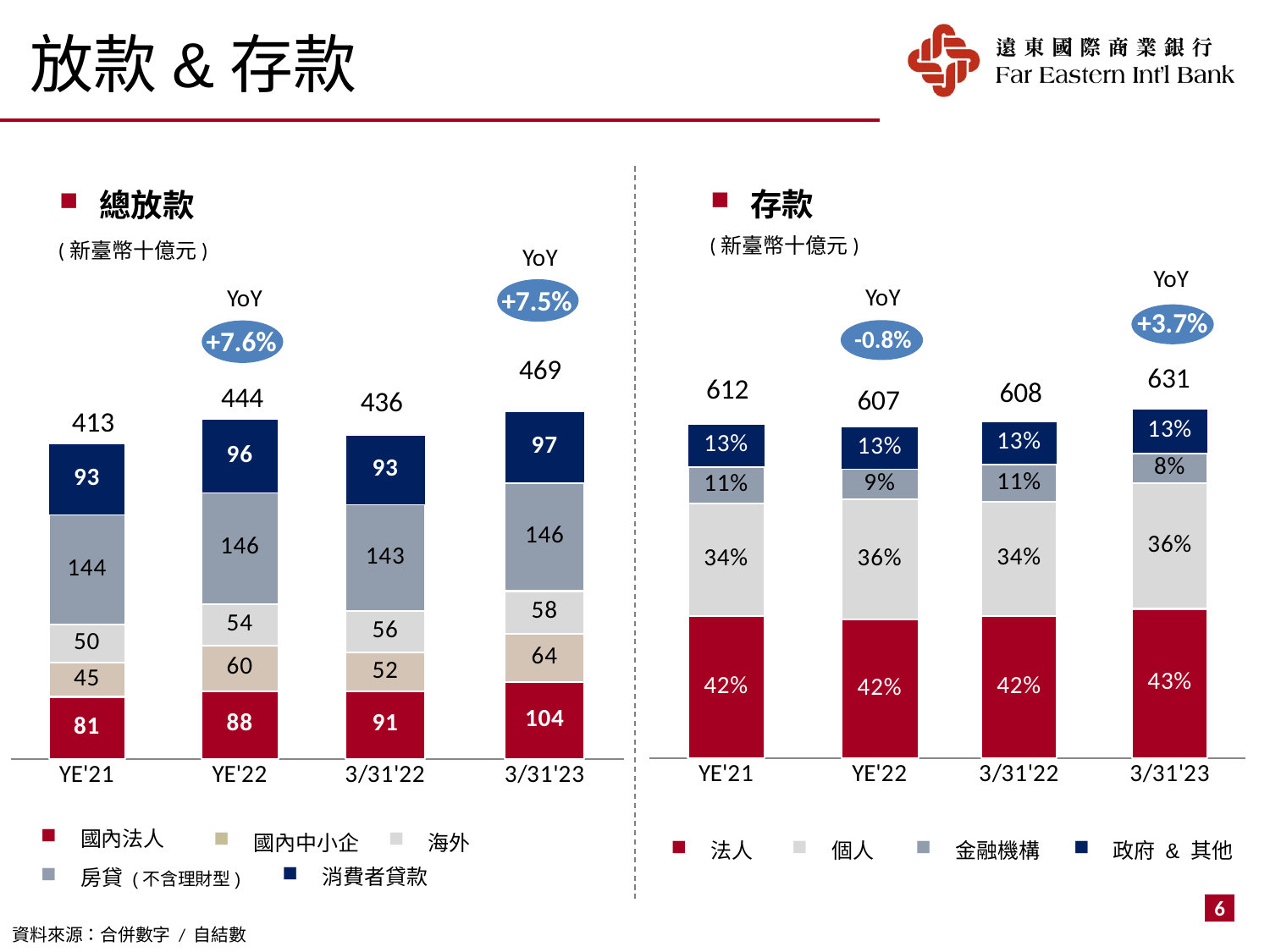

放款&存款
存款
總放款
(新臺幣十億元)
(新臺幣十億元)
YoY
YoY
YoY
YoY
+7.5%

+3.7%

-0.8%

+7.6%

469

### Chart

| Category |  |  |  |  |
|---|---|---|---|---|
| 3/31'22 | 256.143927072 | 206.846882203 | 67.817534737 | 77.55005998799994 |
| 3/31'23 | 269.515535339 | 226.903612697 | 53.978691375 | 80.69512558899999 |
631
612
608
444

### Chart

| Category |  |  |  |  |  |
|---|---|---|---|---|---|
| YE'21 | 81.227118 | 44.623 | 50.223 | 143.648 | 93.15058199999996 |
| YE'22 | 88.41205500000002 | 60.104 | 54.248 | 145.793 | 95.52526900000002 |
607

### Chart

| Category |  |  |  |  |
|---|---|---|---|---|
| YE'21 | 260.38718590999997 | 205.937592301 | 67.144586042 | 78.63731074699997 |
| YE'22 | 253.765844926 | 220.665800312 | 54.965863824 | 78.0263719380001 |
436

### Chart

| Category |  |  |  |  |  |
|---|---|---|---|---|---|
| 3/31'22 | 91.25245099999998 | 52.463231 | 55.862 | 143.464 | 93.32023299999997 |
| 3/31'23 | 104.04115899999998 | 64.497247 | 57.963 | 145.793 | 96.855822 |
413
國內法人
海外
消費者貸款
房貸 (不含理財型)
國內中小企
個人
政府 & 其他
法人
金融機構
資料來源：合併數字 / 自結數